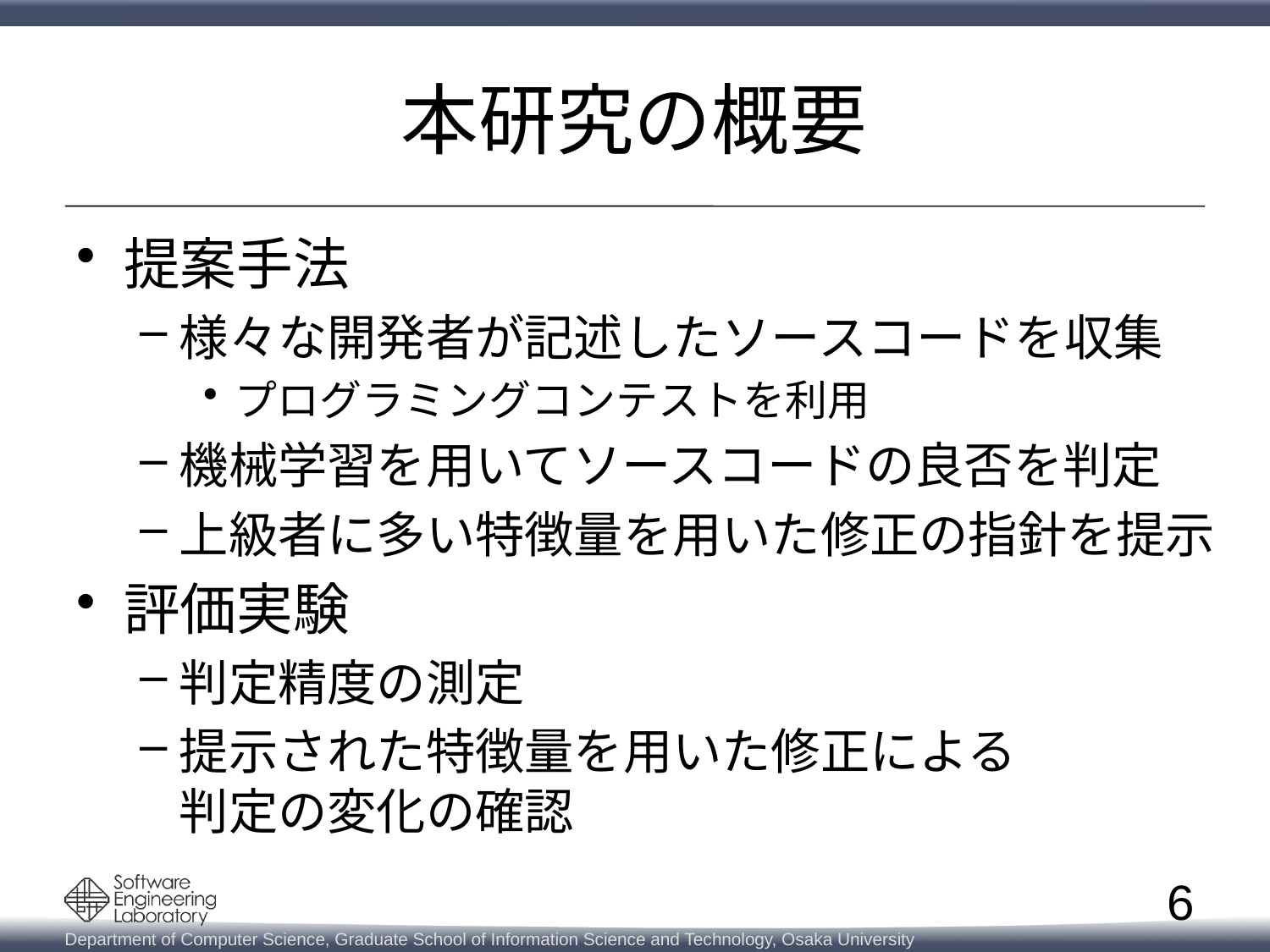

# 本研究の概要
提案手法
様々な開発者が記述したソースコードを収集
プログラミングコンテストを利用
機械学習を用いてソースコードの良否を判定
上級者に多い特徴量を用いた修正の指針を提示
評価実験
判定精度の測定
提示された特徴量を用いた修正による
判定の変化の確認
6